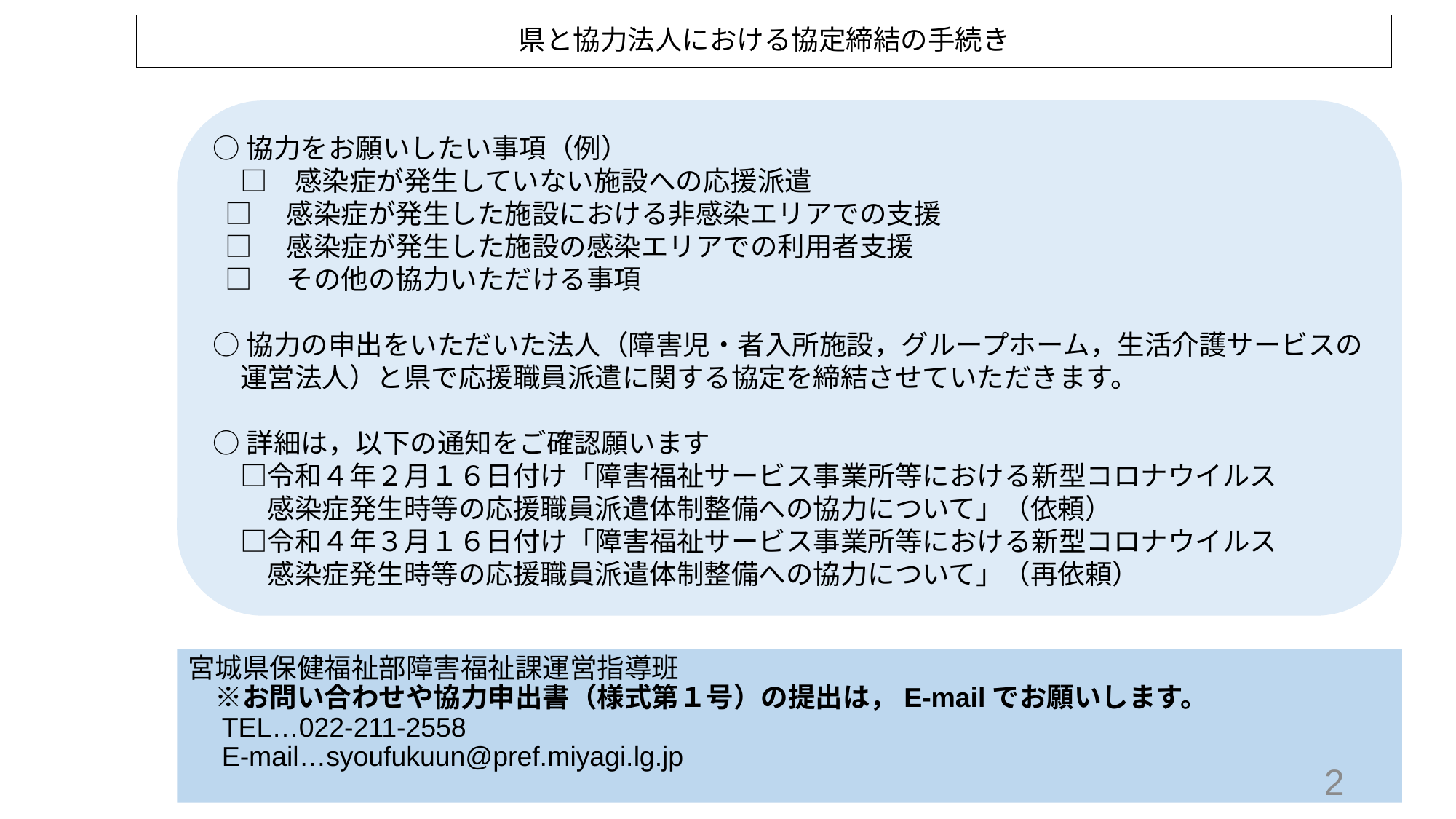

県と協力法人における協定締結の手続き
○協力をお願いしたい事項（例）
　□　感染症が発生していない施設への応援派遣
  □　感染症が発生した施設における非感染エリアでの支援
  □　感染症が発生した施設の感染エリアでの利用者支援
  □　その他の協力いただける事項

○協力の申出をいただいた法人（障害児・者入所施設，グループホーム，生活介護サービスの
　運営法人）と県で応援職員派遣に関する協定を締結させていただきます。

○詳細は，以下の通知をご確認願います
　□令和４年２月１６日付け「障害福祉サービス事業所等における新型コロナウイルス
　　感染症発生時等の応援職員派遣体制整備への協力について」（依頼）
　□令和４年３月１６日付け「障害福祉サービス事業所等における新型コロナウイルス
　　感染症発生時等の応援職員派遣体制整備への協力について」（再依頼）

宮城県保健福祉部障害福祉課運営指導班
　※お問い合わせや協力申出書（様式第１号）の提出は，E-mailでお願いします。
　TEL…022-211-2558
　E-mail…syoufukuun@pref.miyagi.lg.jp
2